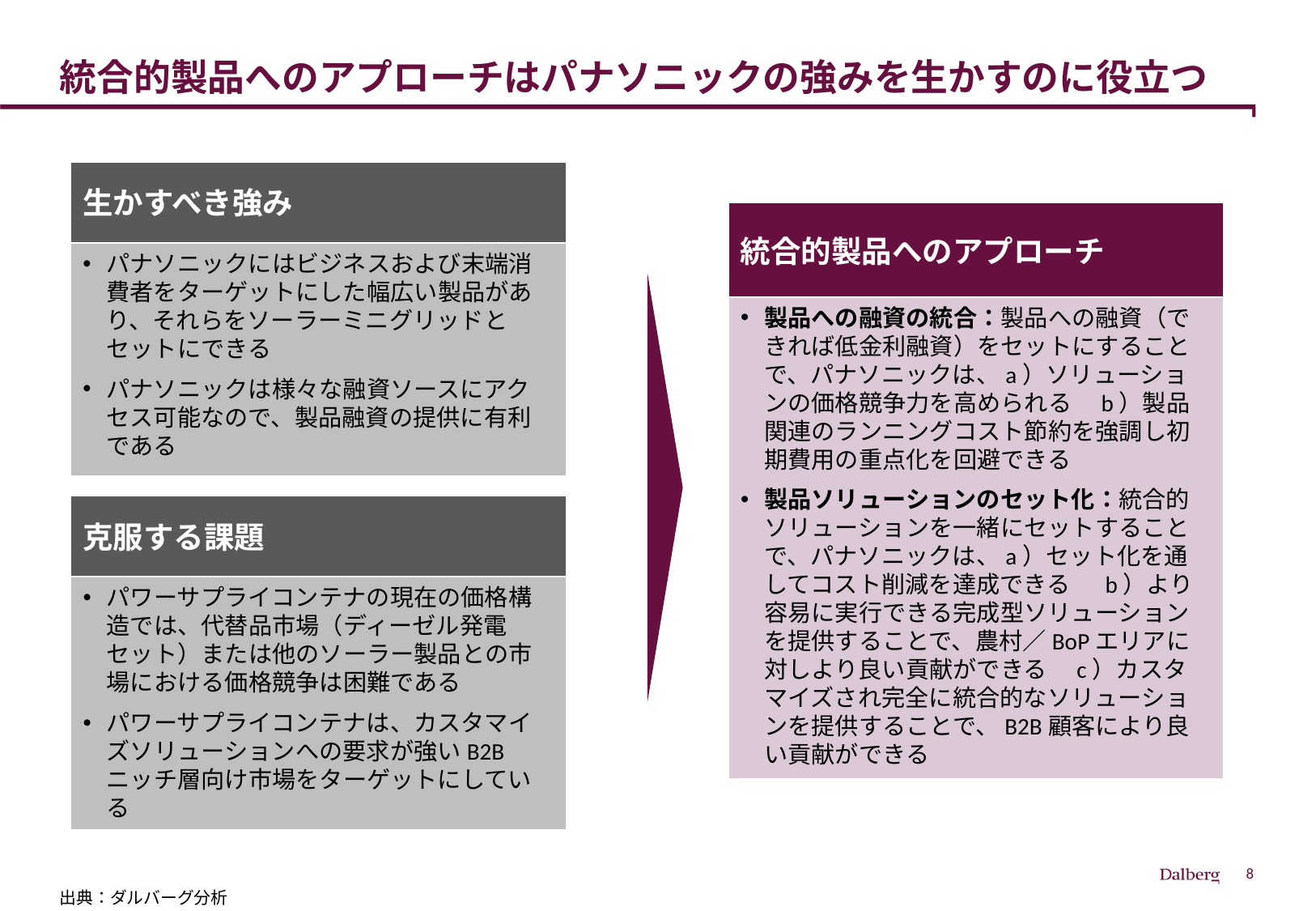

# 統合的製品へのアプローチはパナソニックの強みを生かすのに役立つ
生かすべき強み
統合的製品へのアプローチ
製品への融資の統合：製品への融資（できれば低金利融資）をセットにすることで、パナソニックは、a）ソリューションの価格競争力を高められる　b）製品関連のランニングコスト節約を強調し初期費用の重点化を回避できる

製品ソリューションのセット化：統合的ソリューションを一緒にセットすることで、パナソニックは、a）セット化を通してコスト削減を達成できる 　b）より容易に実行できる完成型ソリューションを提供することで、農村／BoPエリアに対しより良い貢献ができる　c）カスタマイズされ完全に統合的なソリューションを提供することで、B2B顧客により良い貢献ができる
パナソニックにはビジネスおよび末端消費者をターゲットにした幅広い製品があり、それらをソーラーミニグリッドとセットにできる

パナソニックは様々な融資ソースにアクセス可能なので、製品融資の提供に有利である

克服する課題
パワーサプライコンテナの現在の価格構造では、代替品市場（ディーゼル発電セット）または他のソーラー製品との市場における価格競争は困難である

パワーサプライコンテナは、カスタマイズソリューションへの要求が強いB2Bニッチ層向け市場をターゲットにしている
出典：ダルバーグ分析